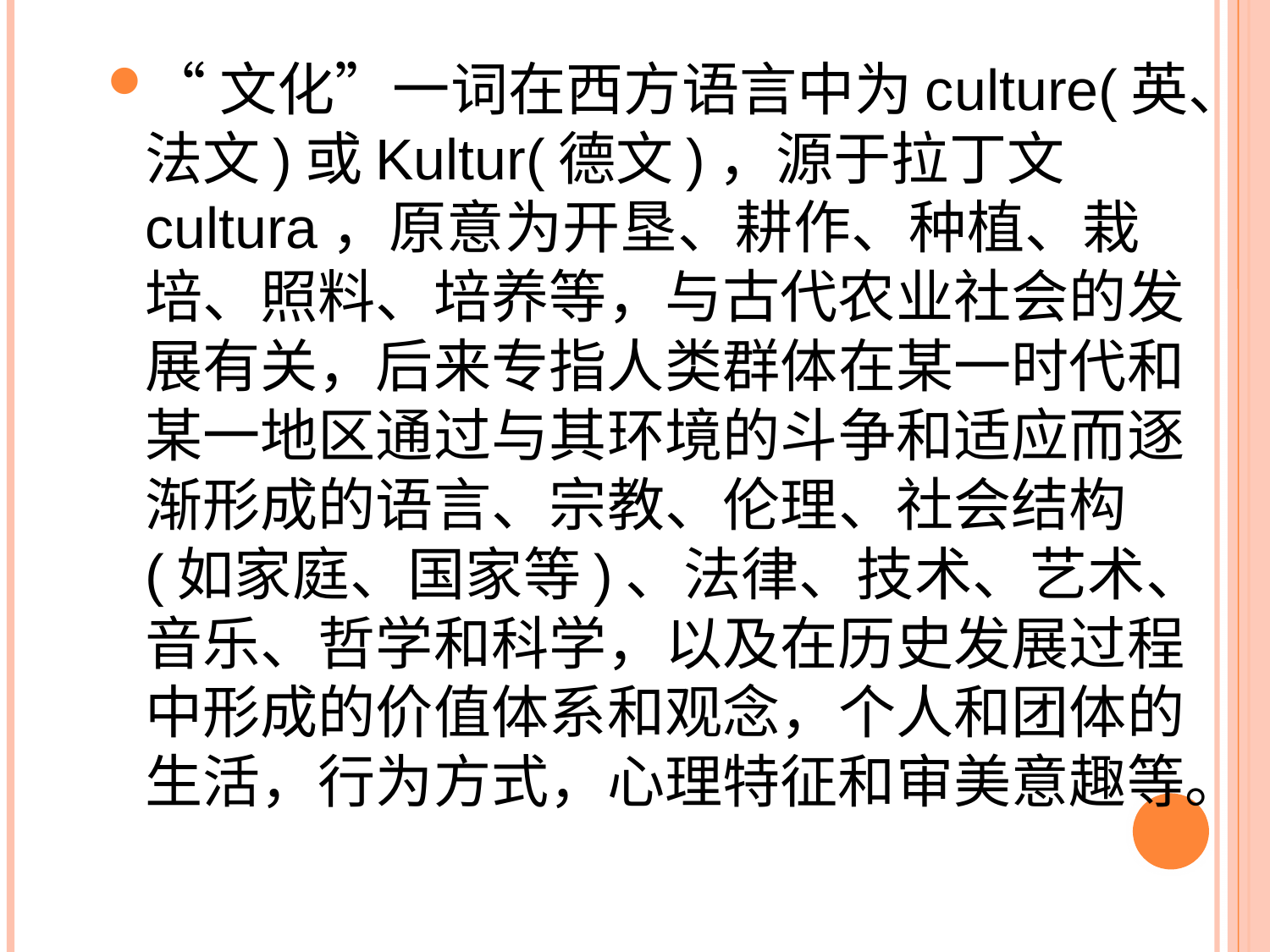

“文化”一词在西方语言中为culture(英、法文)或Kultur(德文)，源于拉丁文cultura，原意为开垦、耕作、种植、栽培、照料、培养等，与古代农业社会的发展有关，后来专指人类群体在某一时代和某一地区通过与其环境的斗争和适应而逐渐形成的语言、宗教、伦理、社会结构(如家庭、国家等)、法律、技术、艺术、音乐、哲学和科学，以及在历史发展过程中形成的价值体系和观念，个人和团体的生活，行为方式，心理特征和审美意趣等。